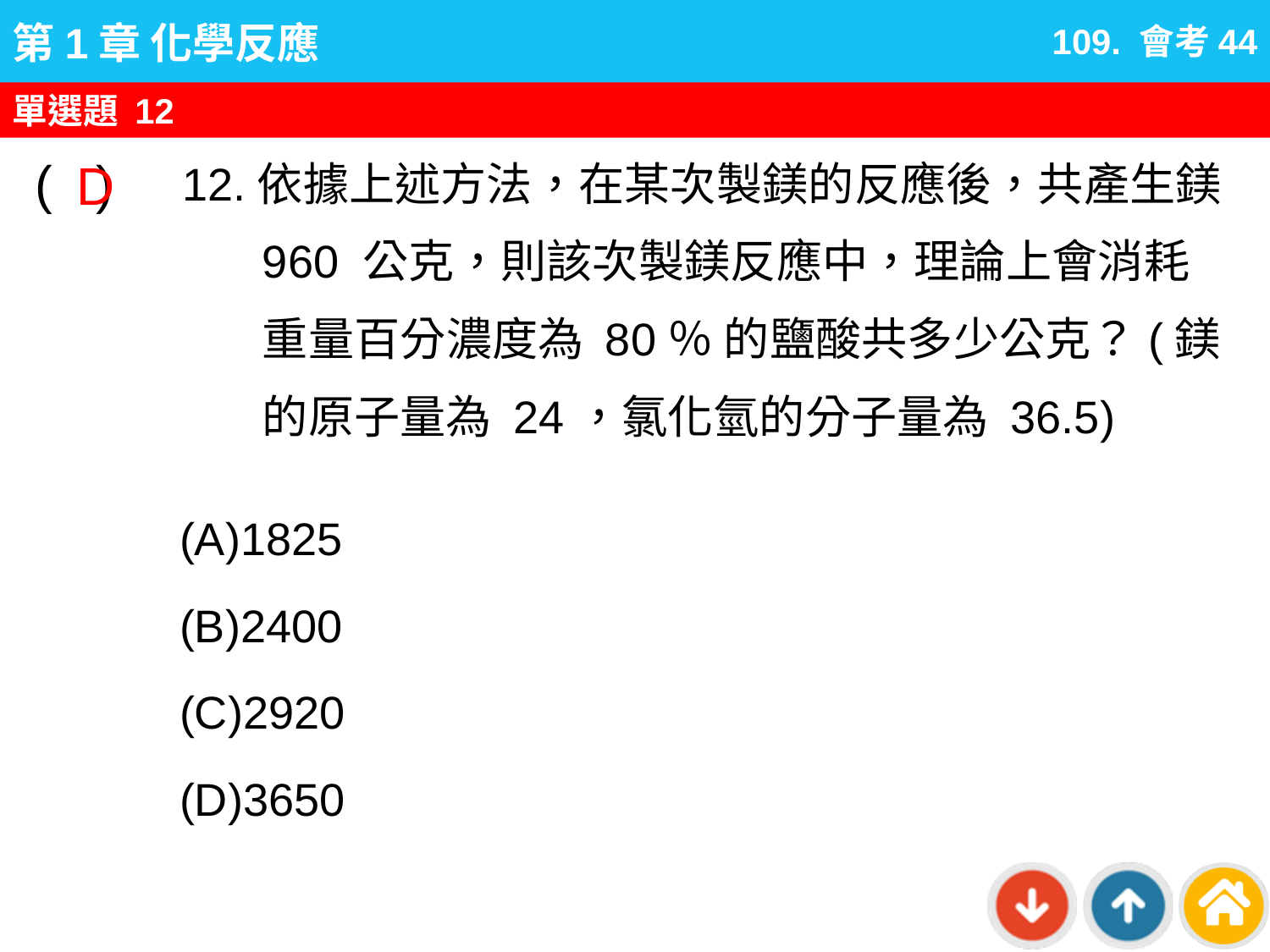

109. 會考44
單選題 12
D
12.依據上述方法，在某次製鎂的反應後，共產生鎂960 公克，則該次製鎂反應中，理論上會消耗重量百分濃度為 80％ 的鹽酸共多少公克？(鎂的原子量為 24，氯化氫的分子量為 36.5)
(   )
(A)1825
(B)2400
(C)2920
(D)3650